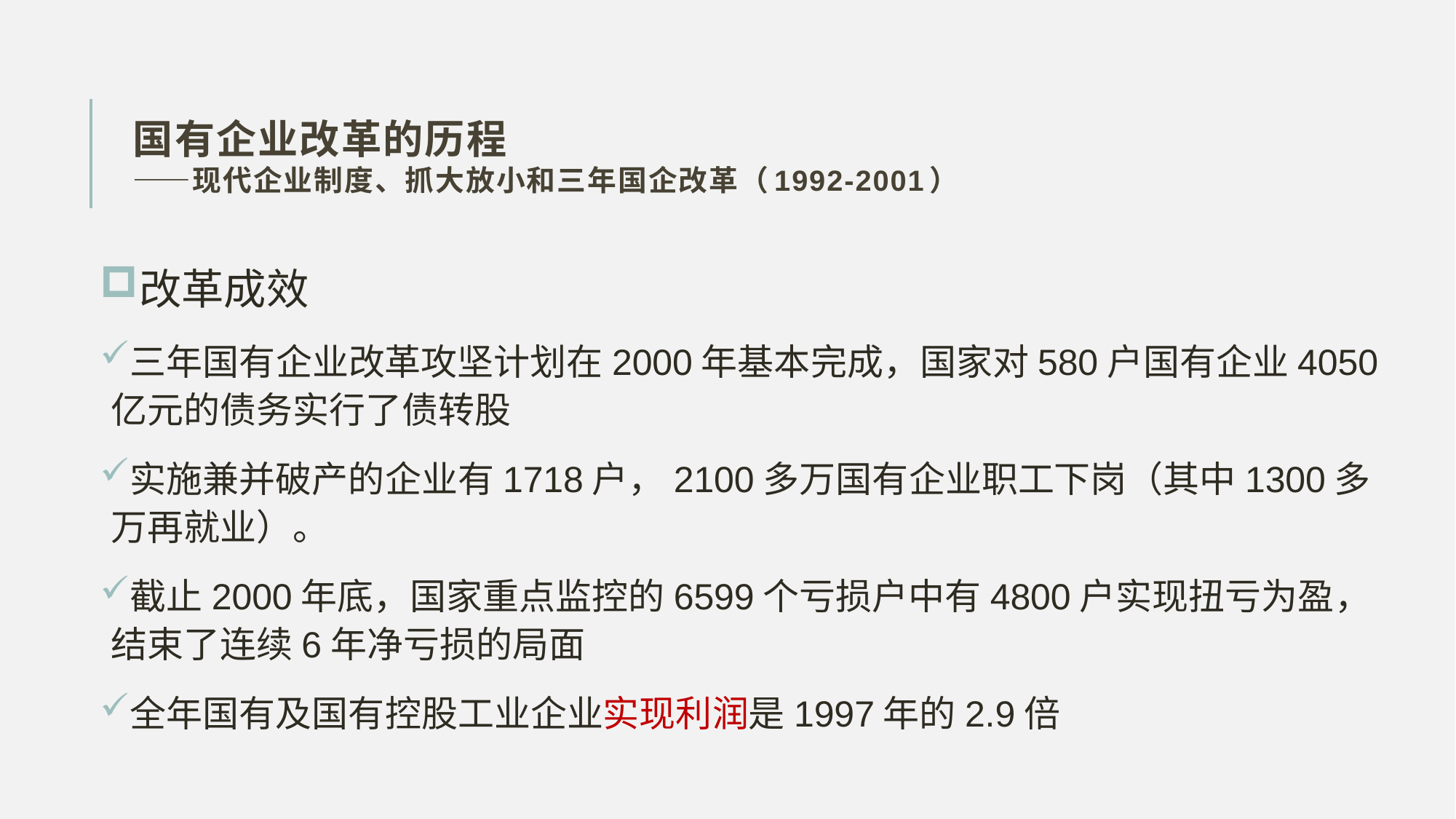

# 国有企业改革的历程 ——现代企业制度、抓大放小和三年国企改革（1992-2001）
改革成效
三年国有企业改革攻坚计划在2000年基本完成，国家对580户国有企业4050亿元的债务实行了债转股
实施兼并破产的企业有1718户，2100多万国有企业职工下岗（其中1300多万再就业）。
截止2000年底，国家重点监控的6599个亏损户中有4800户实现扭亏为盈，结束了连续6年净亏损的局面
全年国有及国有控股工业企业实现利润是1997年的2.9倍